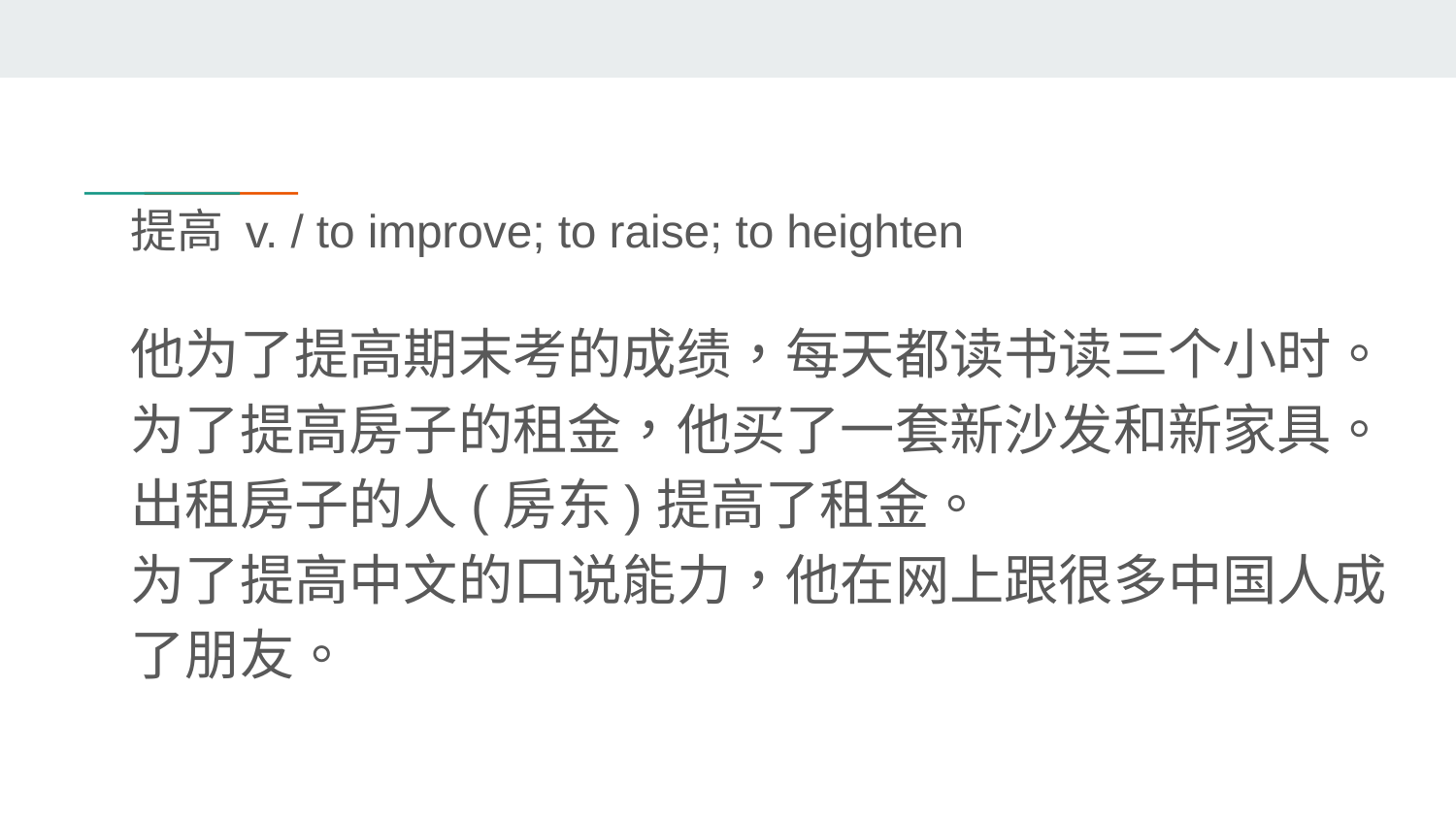

# 提高 v. / to improve; to raise; to heighten

他为了提高期末考的成绩，每天都读书读三个小时。
为了提高房子的租金，他买了一套新沙发和新家具。
出租房子的人(房东)提高了租金。
为了提高中文的口说能力，他在网上跟很多中国人成了朋友。